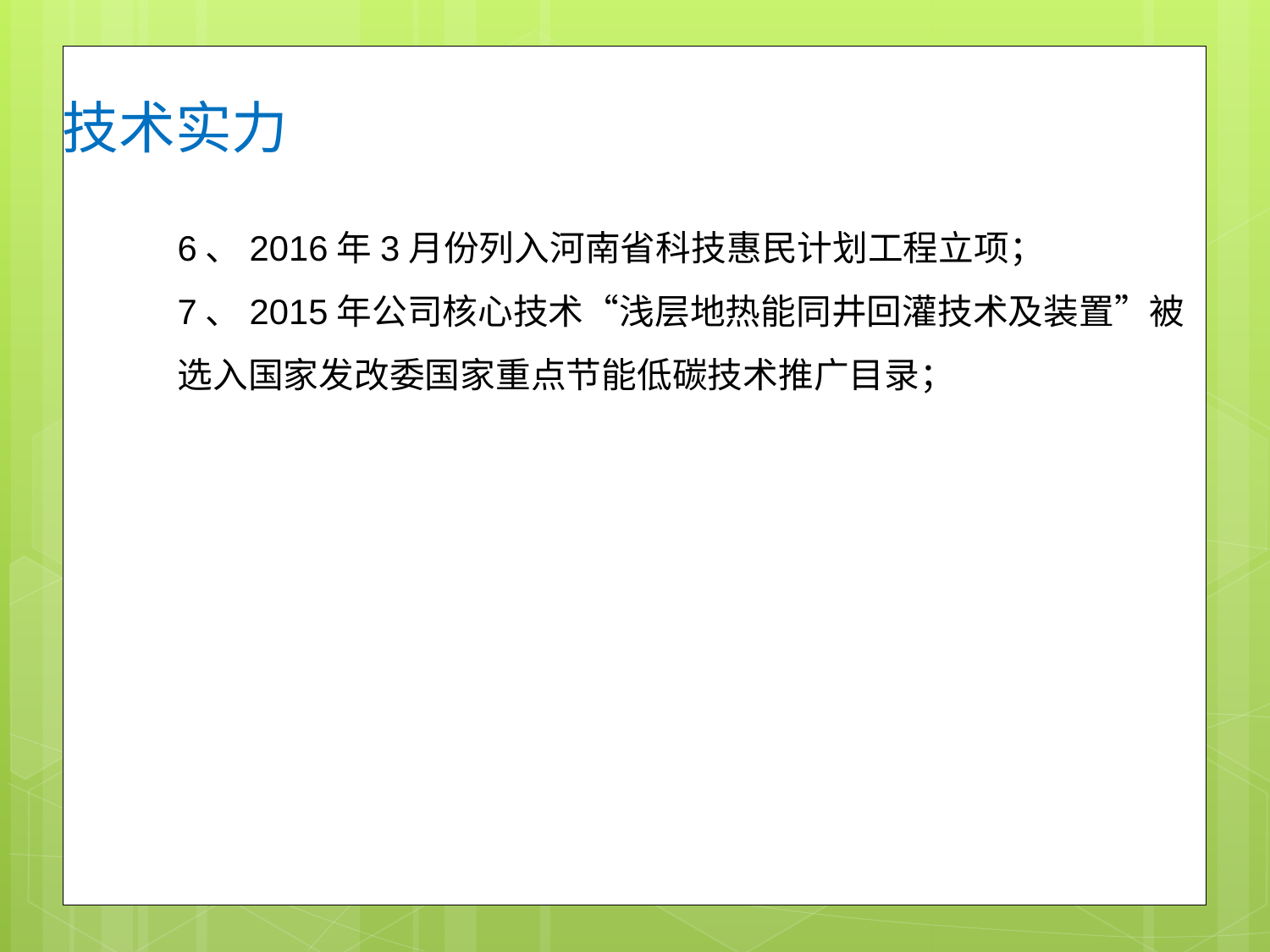

# 技术实力

6、2016年3月份列入河南省科技惠民计划工程立项；
7、2015年公司核心技术“浅层地热能同井回灌技术及装置”被选入国家发改委国家重点节能低碳技术推广目录；